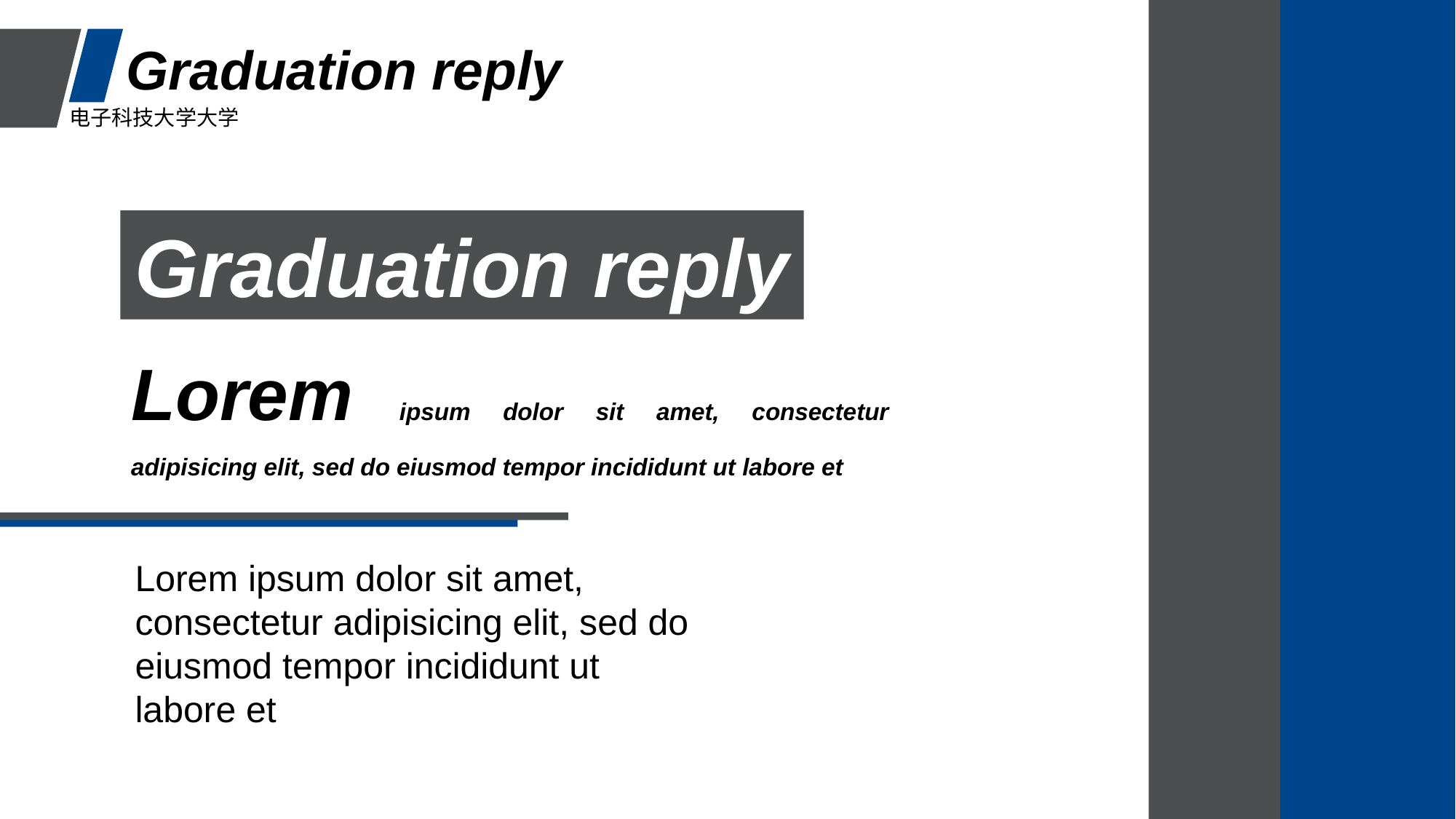

Graduation reply
电子科技大学大学
Graduation reply
Lorem ipsum dolor sit amet, consectetur adipisicing elit, sed do eiusmod tempor incididunt ut labore et

Lorem ipsum dolor sit amet, consectetur adipisicing elit, sed do eiusmod tempor incididunt ut labore et